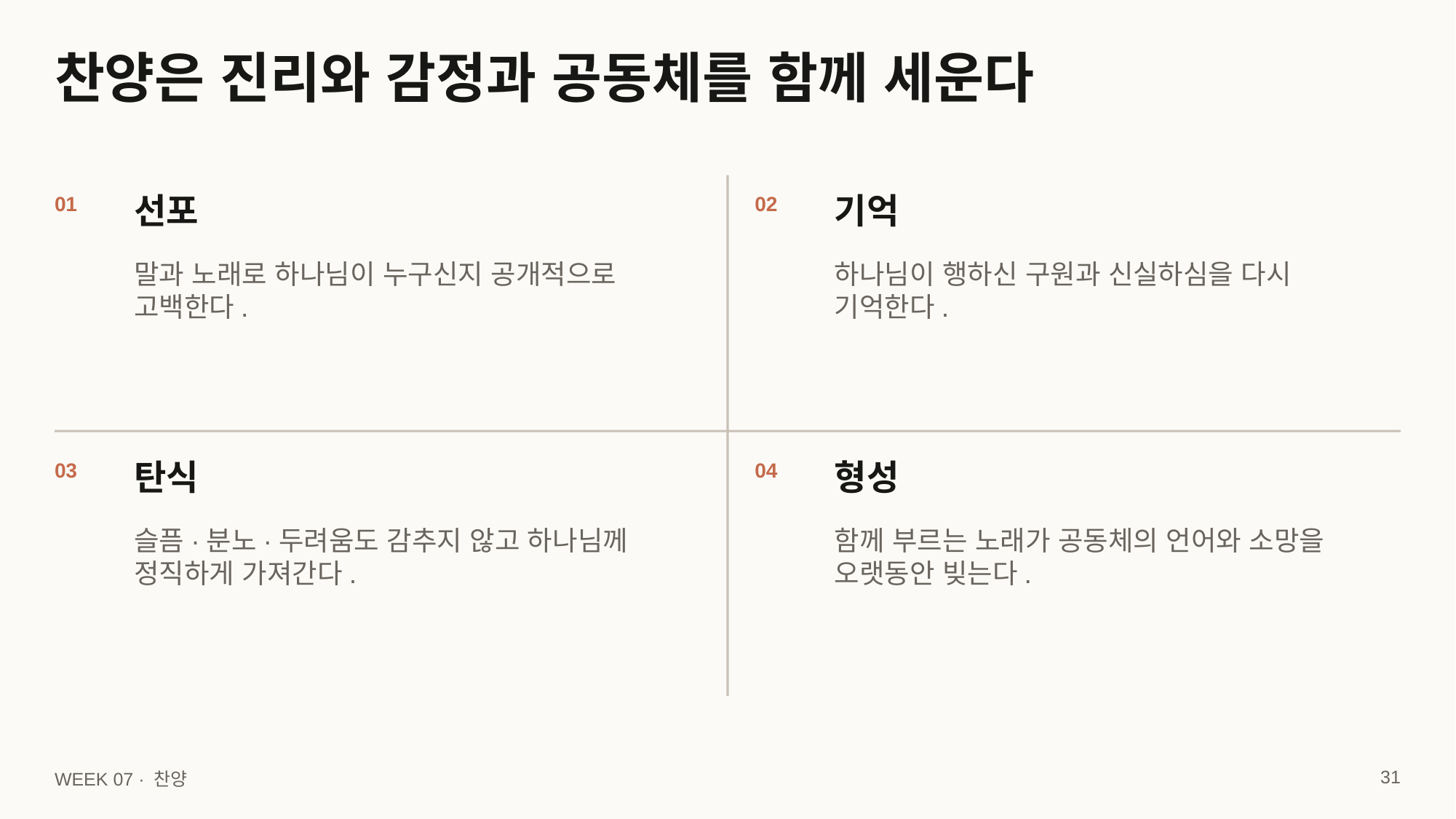

찬양은 진리와 감정과 공동체를 함께 세운다

선포
기억
01
02
말과 노래로 하나님이 누구신지 공개적으로 고백한다.
하나님이 행하신 구원과 신실하심을 다시 기억한다.

탄식
형성
03
04
슬픔·분노·두려움도 감추지 않고 하나님께 정직하게 가져간다.
함께 부르는 노래가 공동체의 언어와 소망을 오랫동안 빚는다.
31
WEEK 07 · 찬양